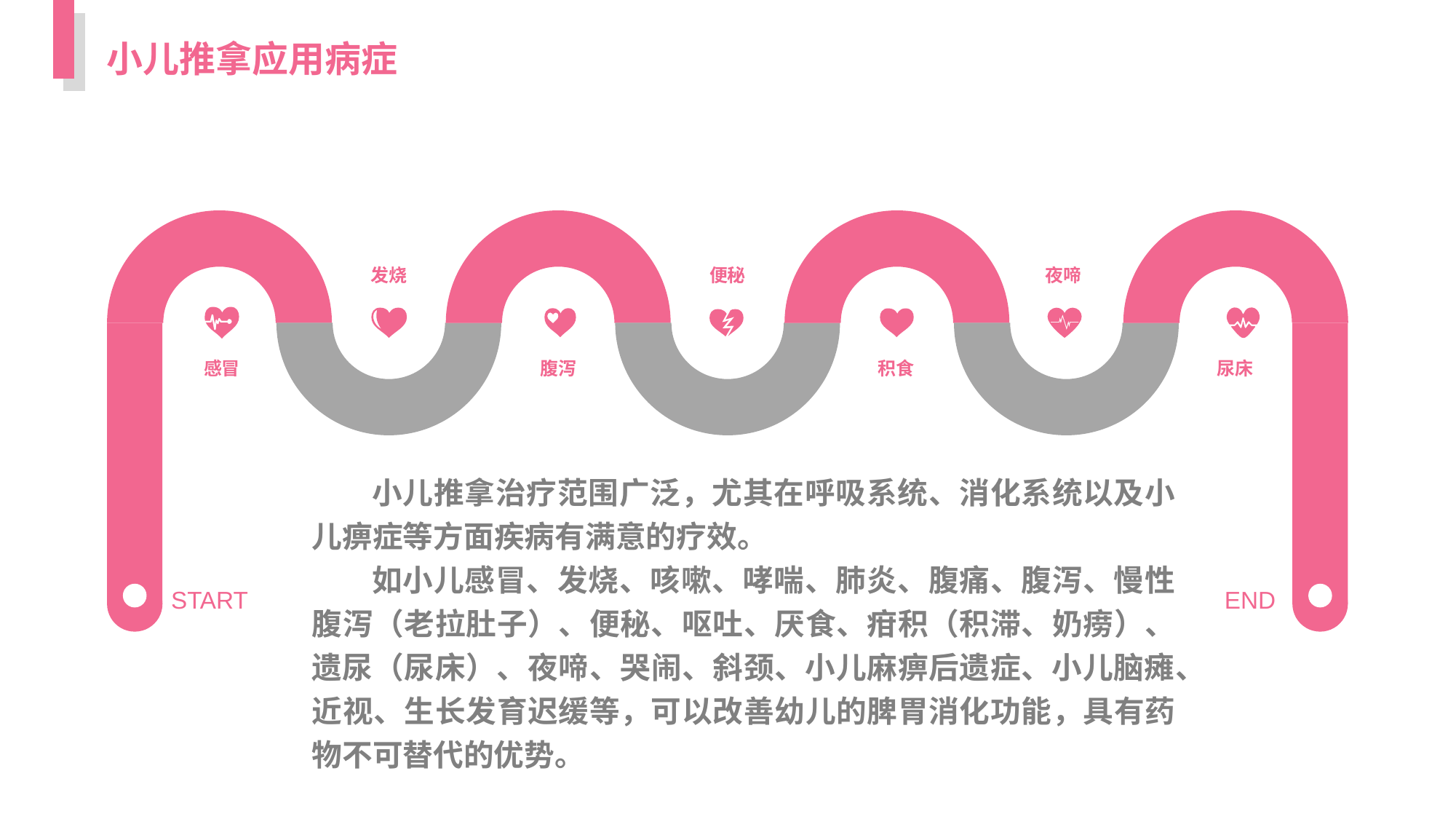

小儿推拿应用病症

发烧
便秘
夜啼

感冒
腹泻
积食
尿床
       小儿推拿治疗范围广泛，尤其在呼吸系统、消化系统以及小儿痹症等方面疾病有满意的疗效。
       如小儿感冒、发烧、咳嗽、哮喘、肺炎、腹痛、腹泻、慢性腹泻（老拉肚子）、便秘、呕吐、厌食、疳积（积滞、奶痨）、遗尿（尿床）、夜啼、哭闹、斜颈、小儿麻痹后遗症、小儿脑瘫、近视、生长发育迟缓等，可以改善幼儿的脾胃消化功能，具有药物不可替代的优势。
START
END